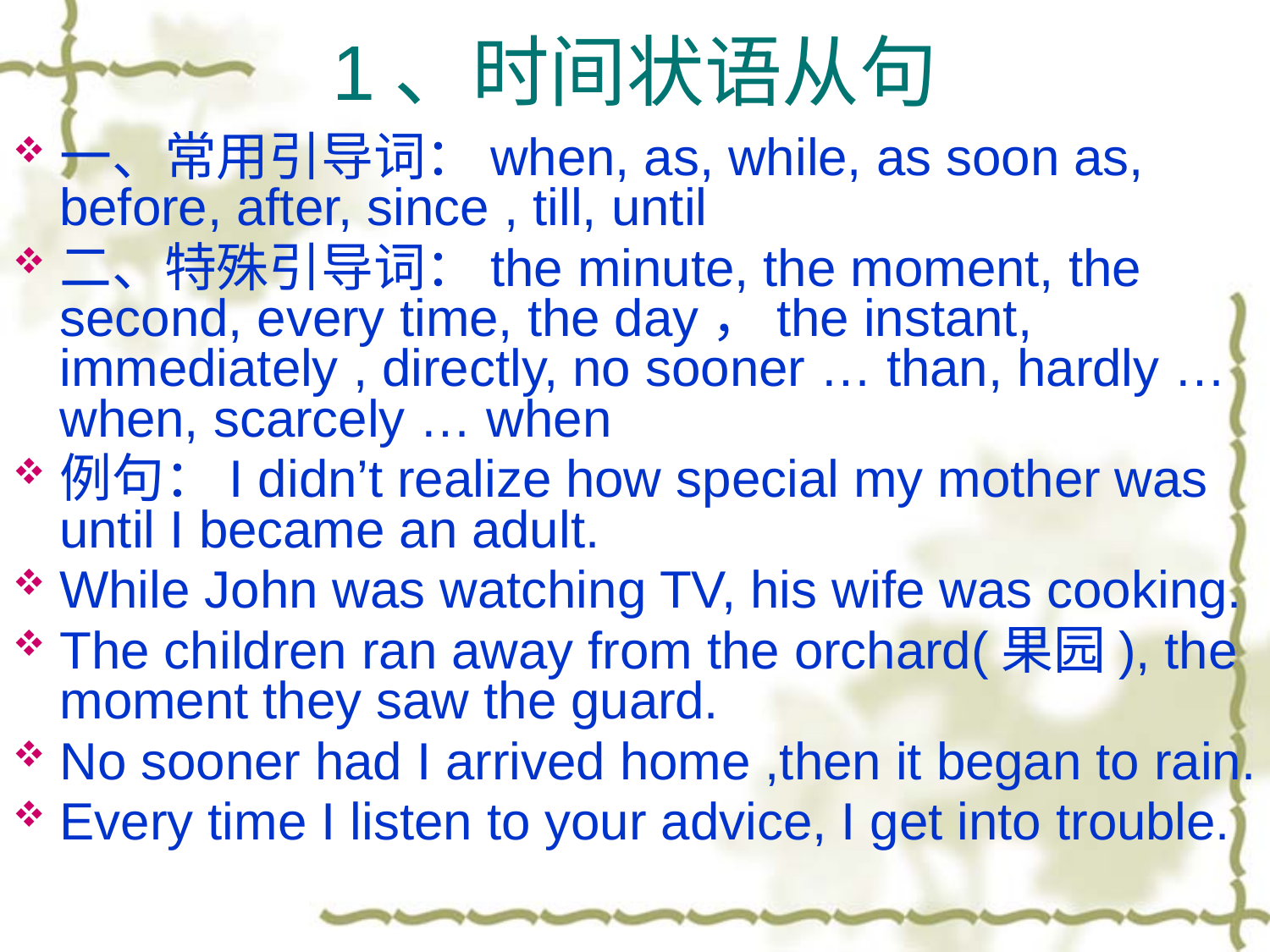

1、时间状语从句
一、常用引导词：when, as, while, as soon as, before, after, since , till, until
二、特殊引导词：the minute, the moment, the second, every time, the day，the instant, immediately , directly, no sooner … than, hardly …when, scarcely … when
例句：I didn’t realize how special my mother was until I became an adult.
While John was watching TV, his wife was cooking.
The children ran away from the orchard(果园), the moment they saw the guard.
No sooner had I arrived home ,then it began to rain.
Every time I listen to your advice, I get into trouble.